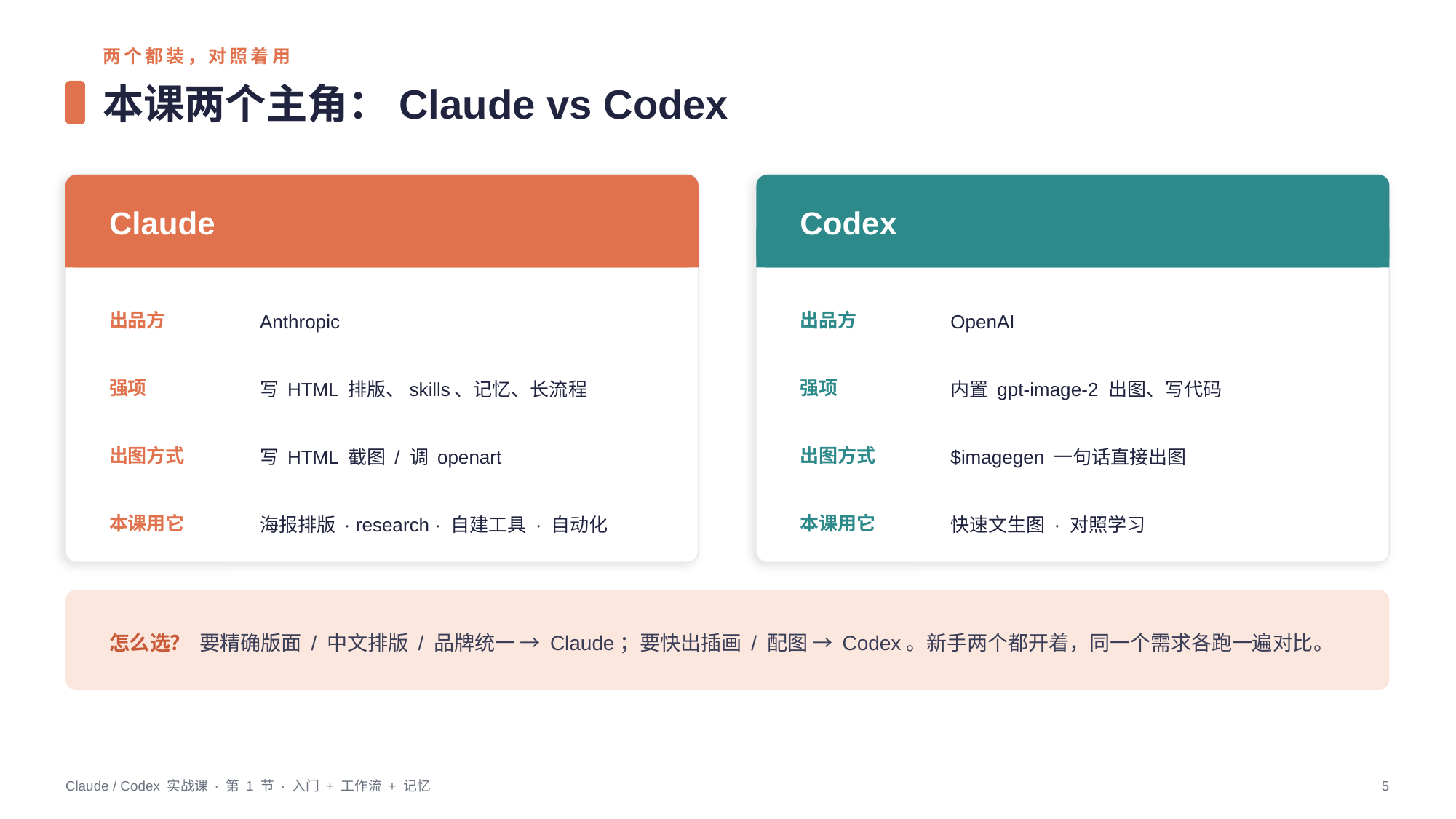

两个都装，对照着用
本课两个主角：Claude vs Codex

Claude
Codex

出品方
Anthropic
出品方
OpenAI
强项
写 HTML 排版、skills、记忆、长流程
强项
内置 gpt-image-2 出图、写代码
出图方式
写 HTML 截图 / 调 openart
出图方式
$imagegen 一句话直接出图
本课用它
海报排版 · research · 自建工具 · 自动化
本课用它
快速文生图 · 对照学习

怎么选？  要精确版面 / 中文排版 / 品牌统一 → Claude；要快出插画 / 配图 → Codex。新手两个都开着，同一个需求各跑一遍对比。
Claude / Codex 实战课 · 第 1 节 · 入门 + 工作流 + 记忆
5